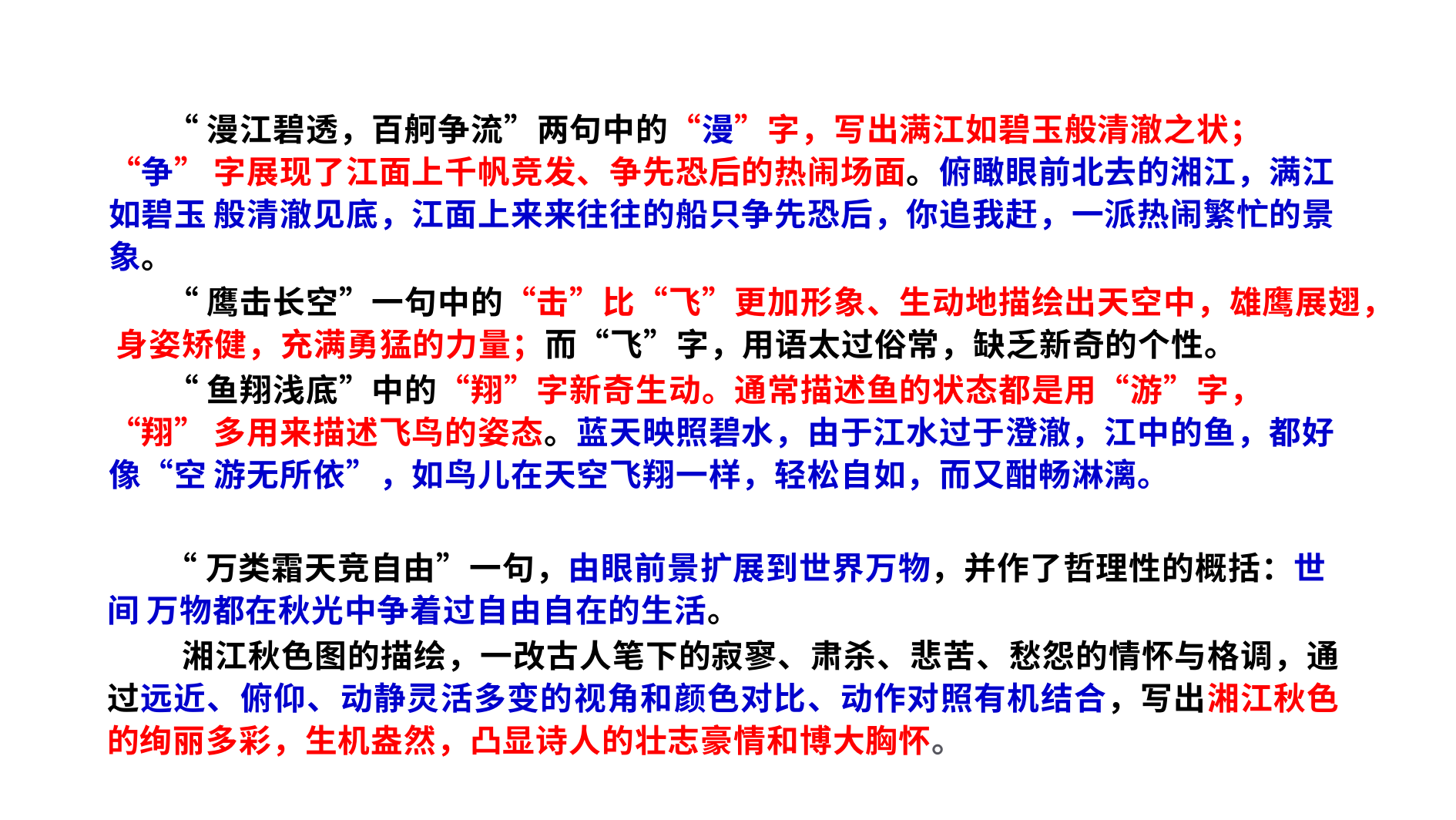

“漫江碧透，百舸争流”两句中的“漫”字，写出满江如碧玉般清澈之状；“争” 字展现了江面上千帆竞发、争先恐后的热闹场面。俯瞰眼前北去的湘江，满江如碧玉 般清澈见底，江面上来来往往的船只争先恐后，你追我赶，一派热闹繁忙的景象。
“鹰击长空”一句中的“击”比“飞”更加形象、生动地描绘出天空中，雄鹰展翅， 身姿矫健，充满勇猛的力量；而“飞”字，用语太过俗常，缺乏新奇的个性。
“鱼翔浅底”中的“翔”字新奇生动。通常描述鱼的状态都是用“游”字，“翔” 多用来描述飞鸟的姿态。蓝天映照碧水，由于江水过于澄澈，江中的鱼，都好像“空 游无所依”，如鸟儿在天空飞翔一样，轻松自如，而又酣畅淋漓。

“万类霜天竞自由”一句，由眼前景扩展到世界万物，并作了哲理性的概括：世间 万物都在秋光中争着过自由自在的生活。
湘江秋色图的描绘，一改古人笔下的寂寥、肃杀、悲苦、愁怨的情怀与格调，通 过远近、俯仰、动静灵活多变的视角和颜色对比、动作对照有机结合，写出湘江秋色 的绚丽多彩，生机盎然，凸显诗人的壮志豪情和博大胸怀。